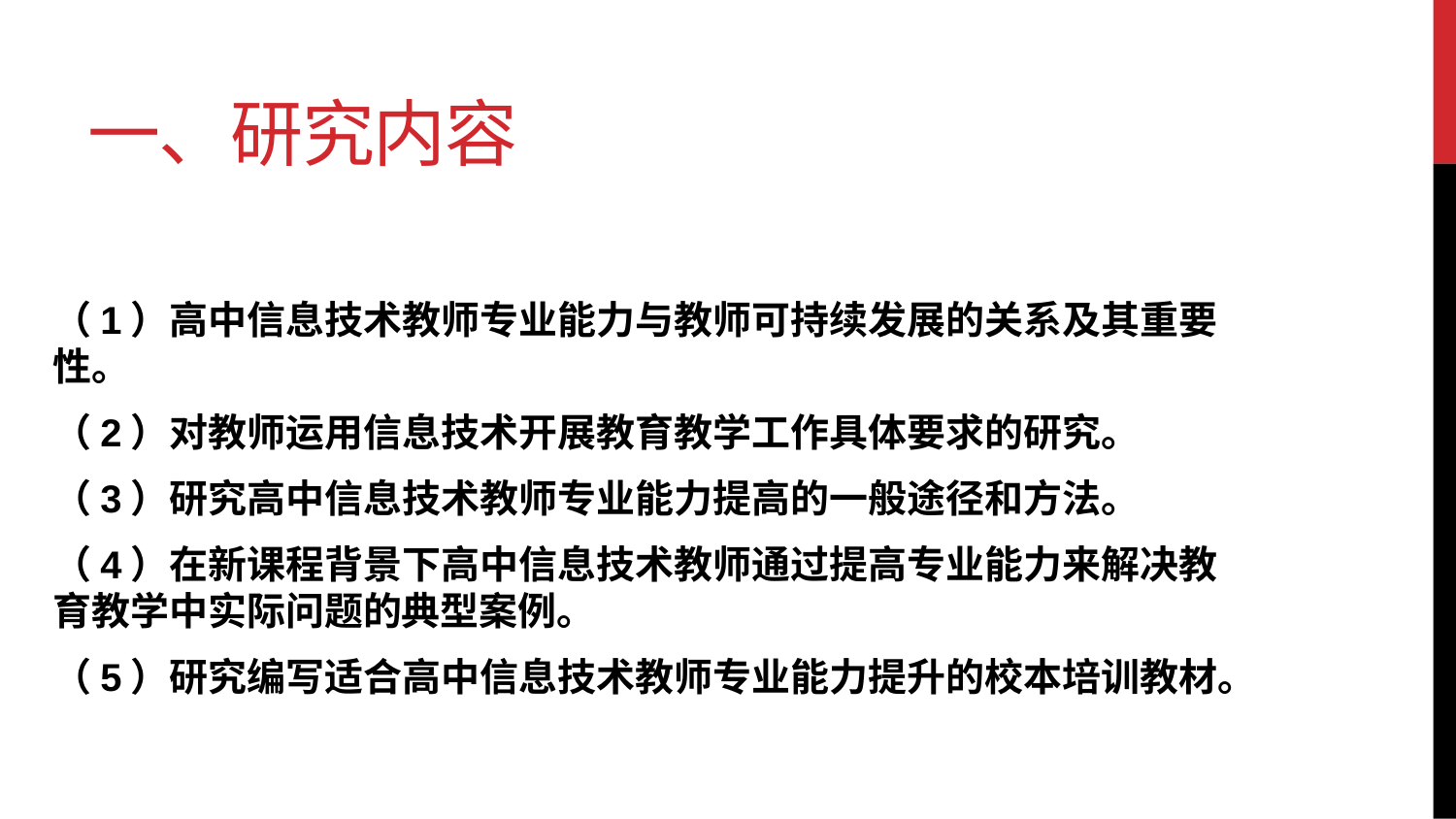

# 一、研究内容
（1）高中信息技术教师专业能力与教师可持续发展的关系及其重要性。
（2）对教师运用信息技术开展教育教学工作具体要求的研究。
（3）研究高中信息技术教师专业能力提高的一般途径和方法。
（4）在新课程背景下高中信息技术教师通过提高专业能力来解决教育教学中实际问题的典型案例。
（5）研究编写适合高中信息技术教师专业能力提升的校本培训教材。